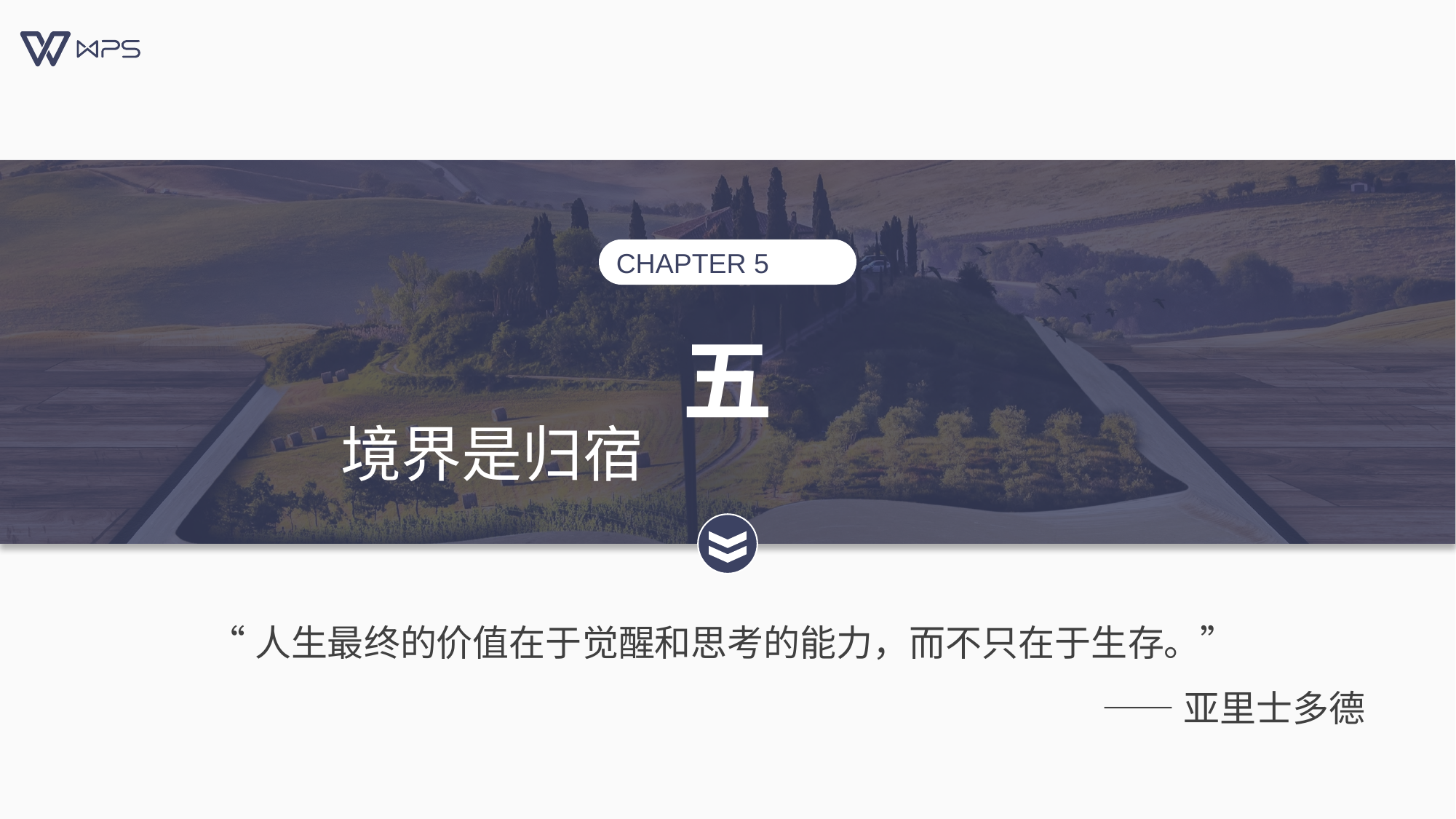

CHAPTER 5
五
境界是归宿

“人生最终的价值在于觉醒和思考的能力，而不只在于生存。”
——亚里士多德